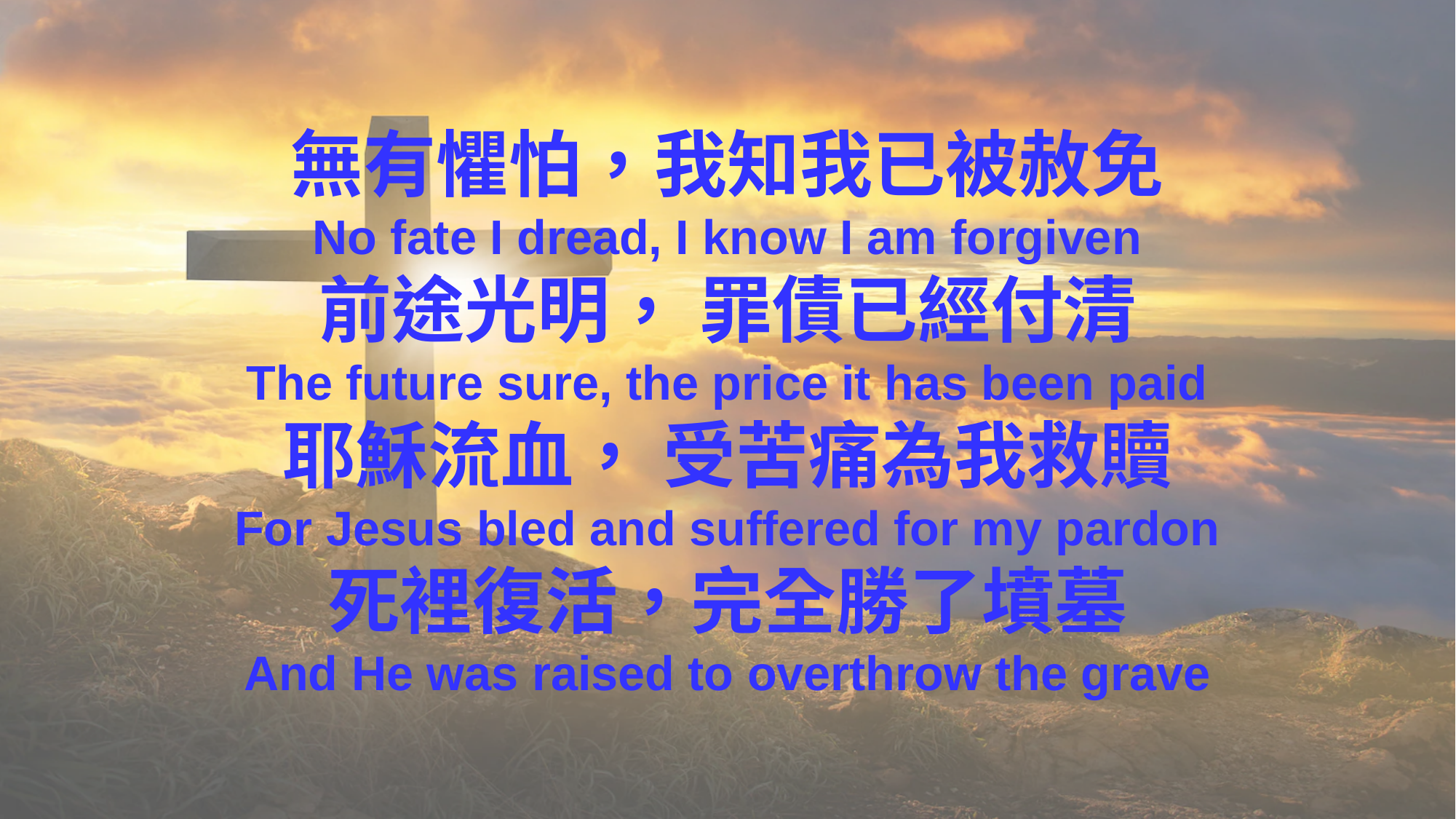

無有懼怕，我知我已被赦免
No fate I dread, I know I am forgiven
前途光明， 罪債已經付清
The future sure, the price it has been paid
耶穌流血， 受苦痛為我救贖
For Jesus bled and suffered for my pardon
死裡復活，完全勝了墳墓
And He was raised to overthrow the grave